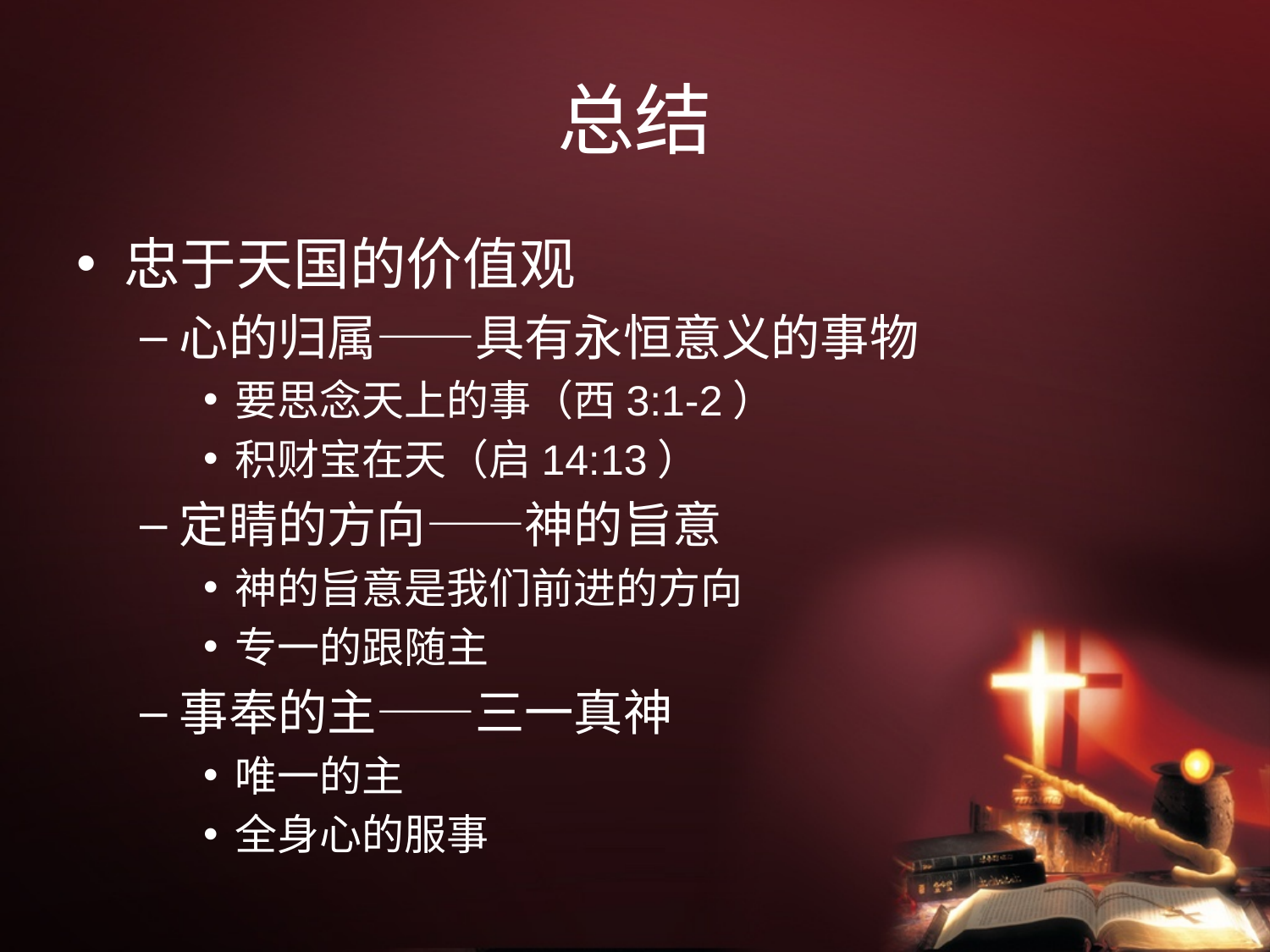

# 总结
忠于天国的价值观
心的归属——具有永恒意义的事物
要思念天上的事（西3:1-2）
积财宝在天（启14:13）
定睛的方向——神的旨意
神的旨意是我们前进的方向
专一的跟随主
事奉的主——三一真神
唯一的主
全身心的服事